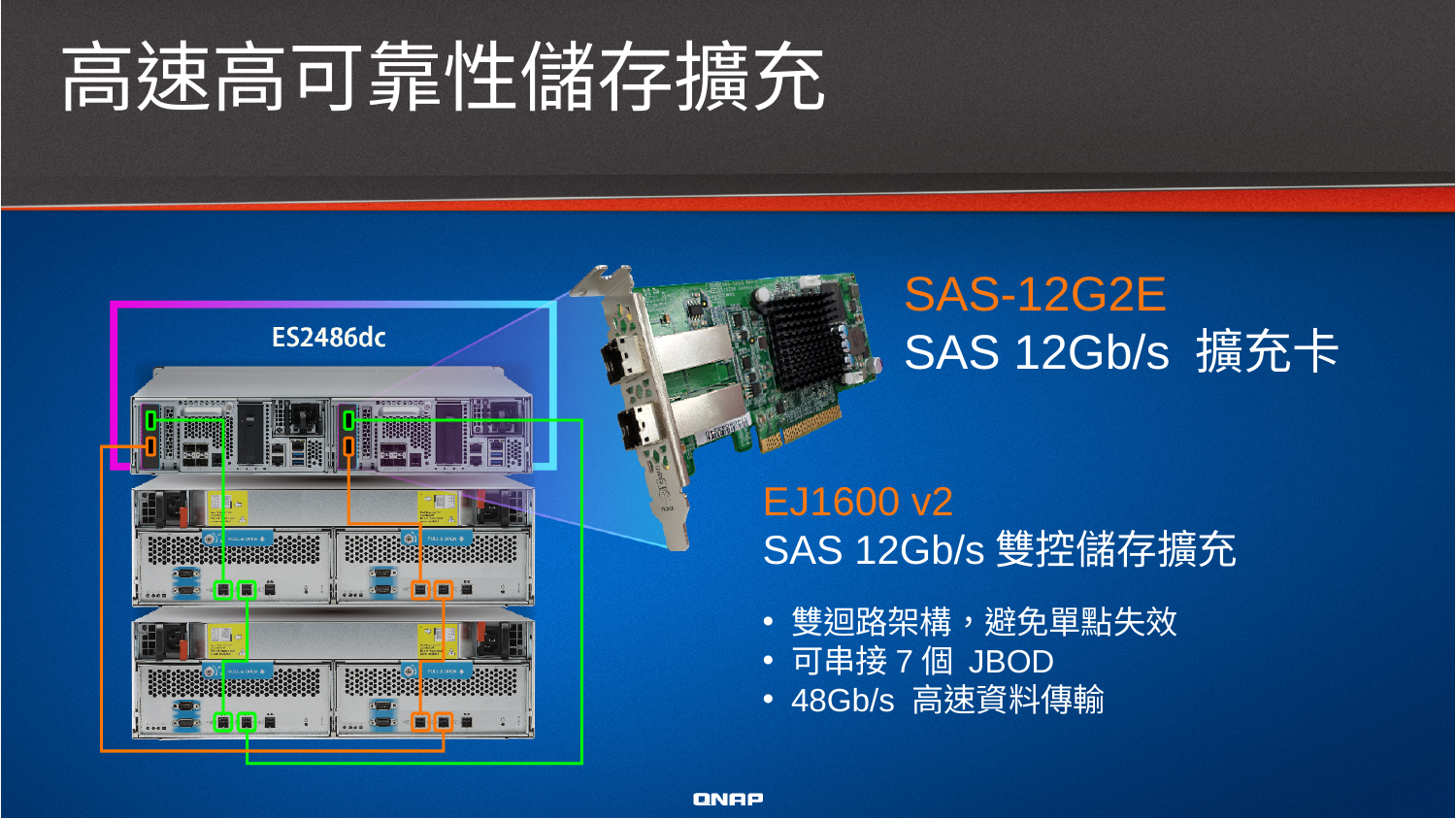

# 高速高可靠性儲存擴充
SAS-12G2E
SAS 12Gb/s 擴充卡
EJ1600 v2
SAS 12Gb/s雙控儲存擴充
雙迴路架構，避免單點失效
可串接7個 JBOD
48Gb/s 高速資料傳輸